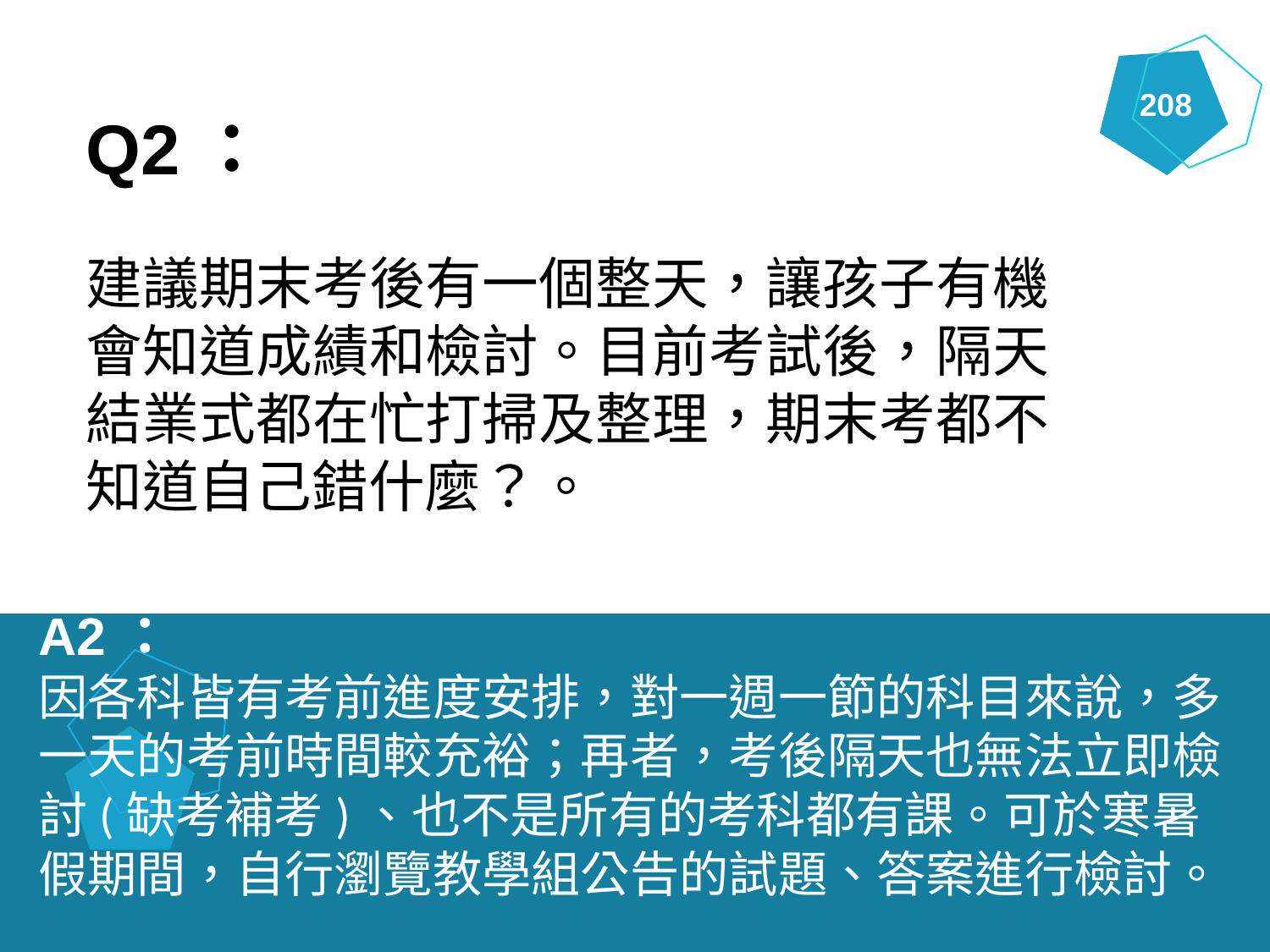

208
Q2：

建議期末考後有一個整天，讓孩子有機會知道成績和檢討。目前考試後，隔天結業式都在忙打掃及整理，期末考都不知道自己錯什麼？。
A2：
因各科皆有考前進度安排，對一週一節的科目來說，多一天的考前時間較充裕；再者，考後隔天也無法立即檢討(缺考補考)、也不是所有的考科都有課。可於寒暑假期間，自行瀏覽教學組公告的試題、答案進行檢討。